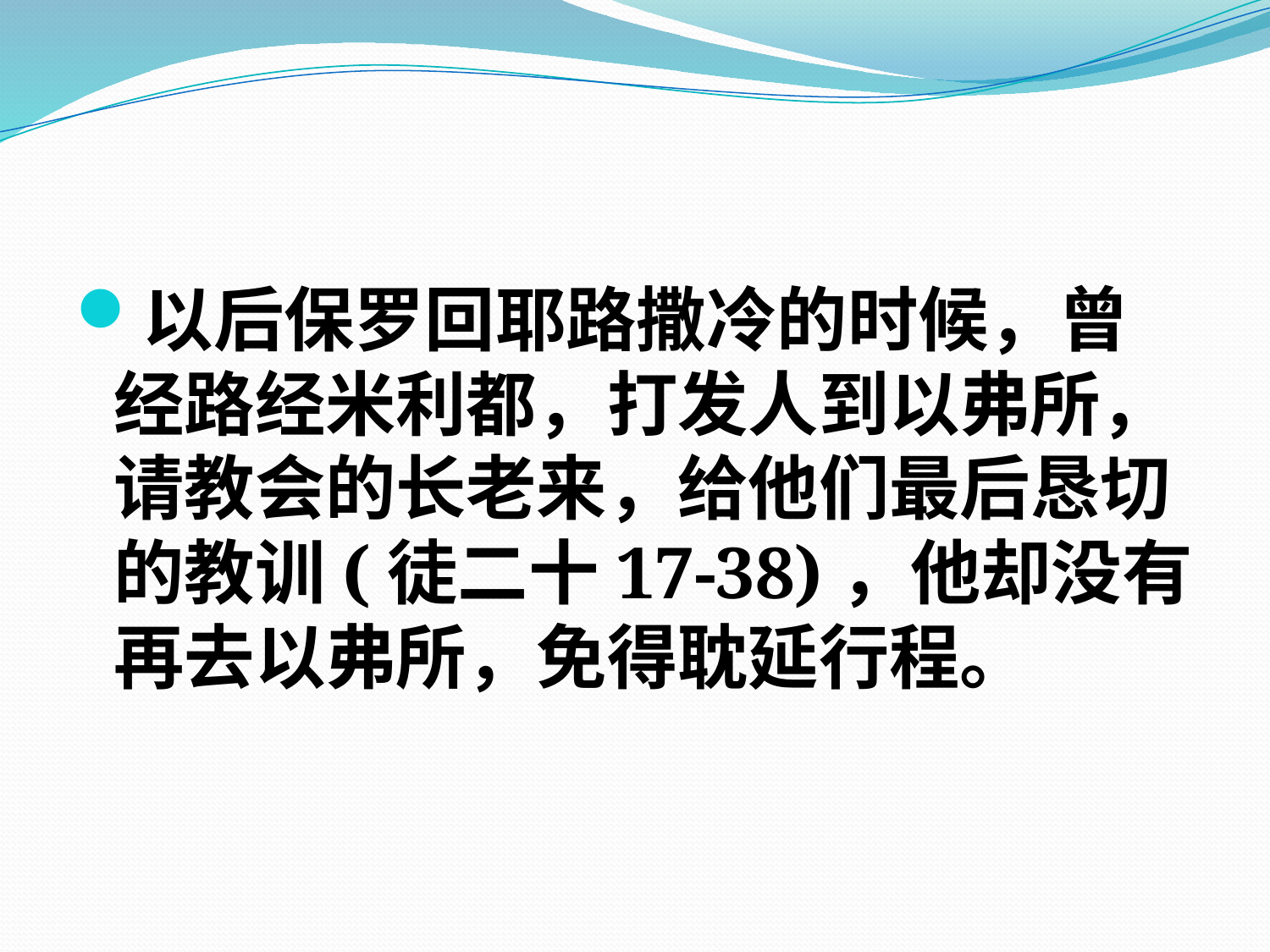

#
以后保罗回耶路撒冷的时候，曾经路经米利都，打发人到以弗所，请教会的长老来，给他们最后恳切的教训(徒二十17-38)，他却没有再去以弗所，免得耽延行程。